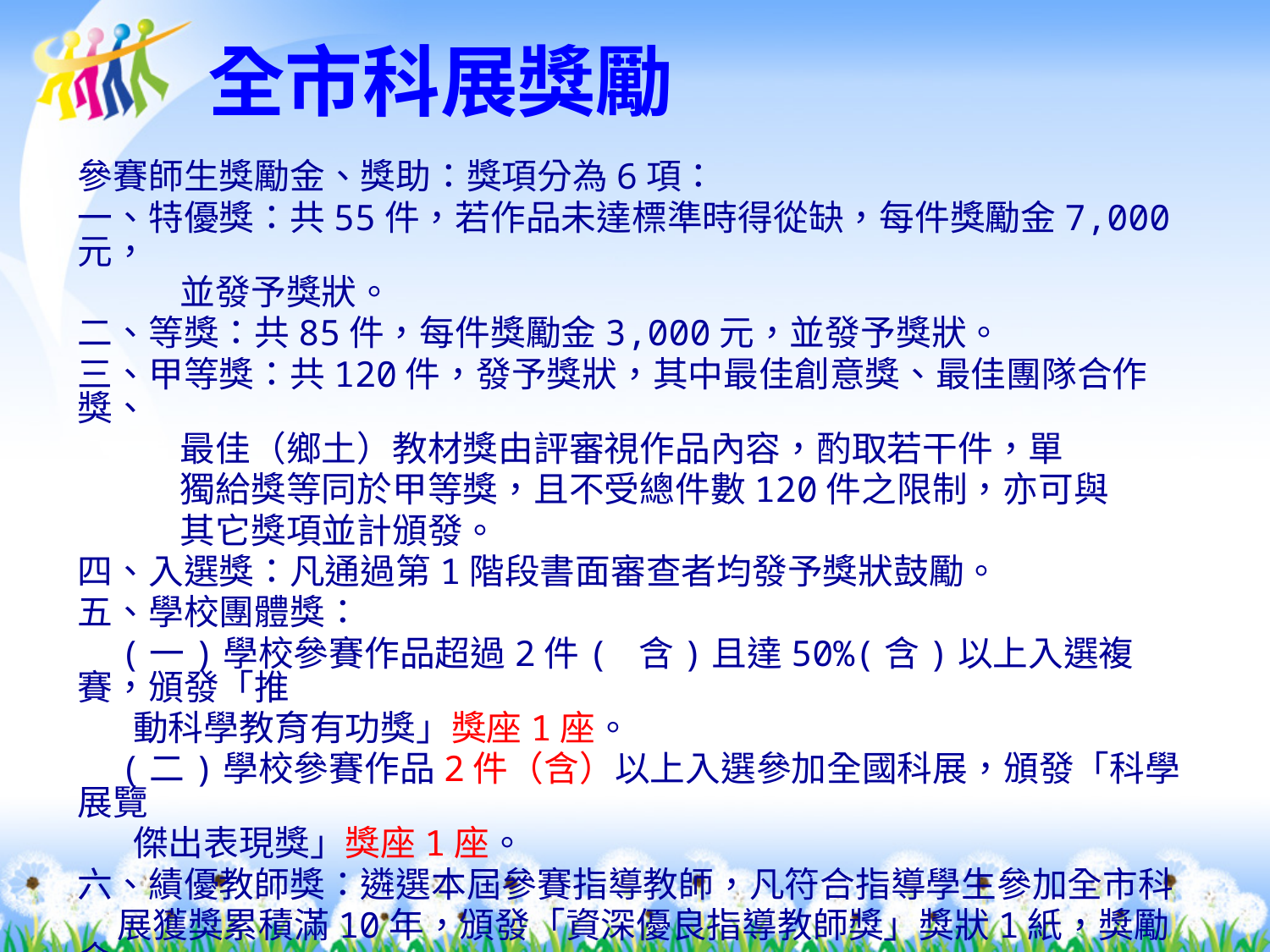

全市科展獎勵
參賽師生獎勵金、獎助：獎項分為6項：
一、特優獎：共55件，若作品未達標準時得從缺，每件獎勵金7,000元，
            並發予獎狀。
二、等獎：共85件，每件獎勵金3,000元，並發予獎狀。
三、甲等獎：共120件，發予獎狀，其中最佳創意獎、最佳團隊合作獎、
            最佳（鄉土）教材獎由評審視作品內容，酌取若干件，單
            獨給獎等同於甲等獎，且不受總件數120件之限制，亦可與
            其它獎項並計頒發。
四、入選獎：凡通過第1階段書面審查者均發予獎狀鼓勵。
五、學校團體獎：
  (一)學校參賽作品超過2件( 含)且達50%(含)以上入選複賽，頒發「推
      動科學教育有功獎」獎座1座。
  (二)學校參賽作品2件（含）以上入選參加全國科展，頒發「科學展覽
      傑出表現獎」獎座1座。
六、績優教師獎：遴選本屆參賽指導教師，凡符合指導學生參加全市科
    展獲獎累積滿10年，頒發「資深優良指導教師獎」獎狀1紙，獎勵金
    3,000元。